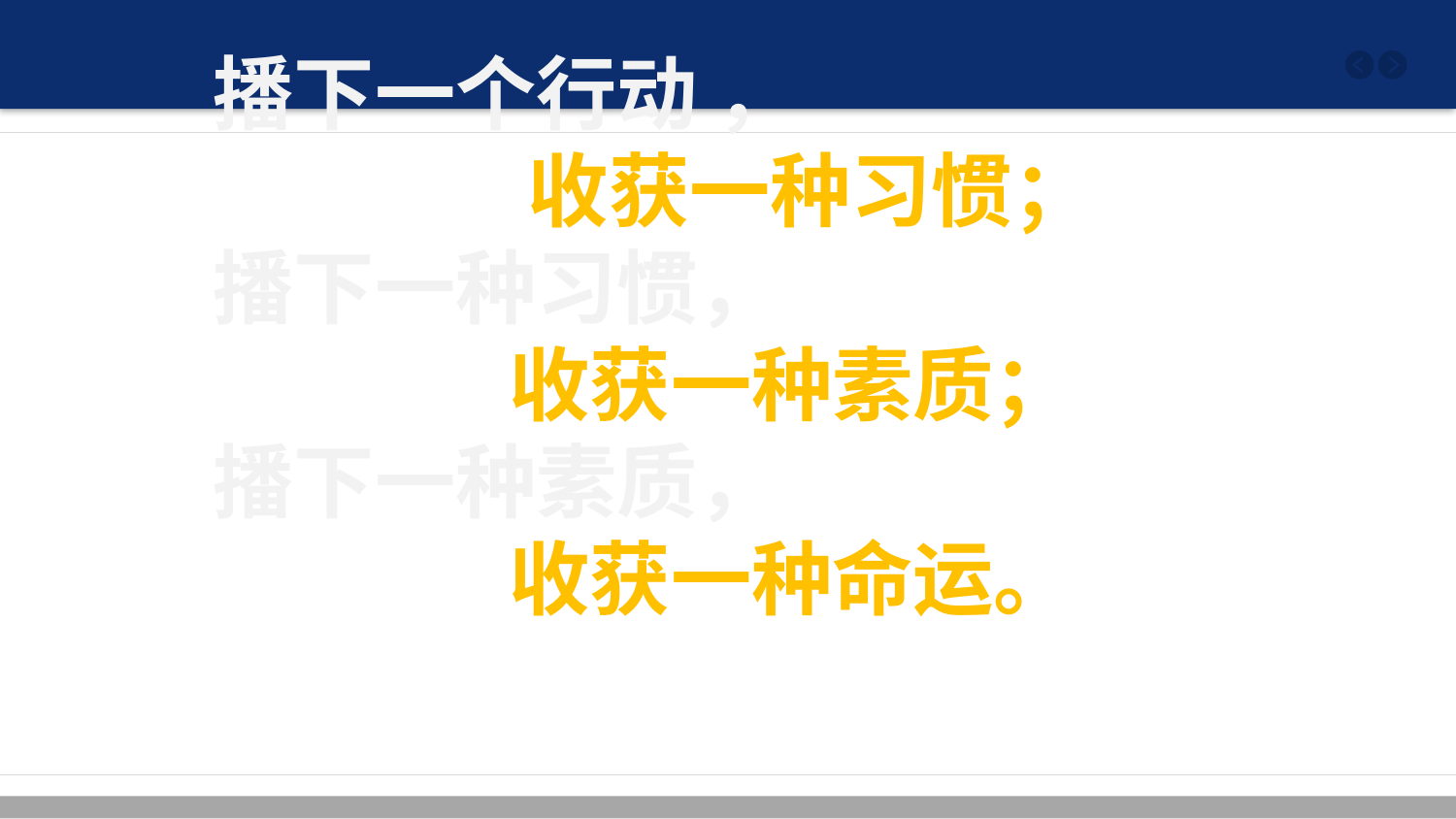

播下一个行动 ，
                收获一种习惯；
播下一种习惯，
               收获一种素质；
播下一种素质，
               收获一种命运。